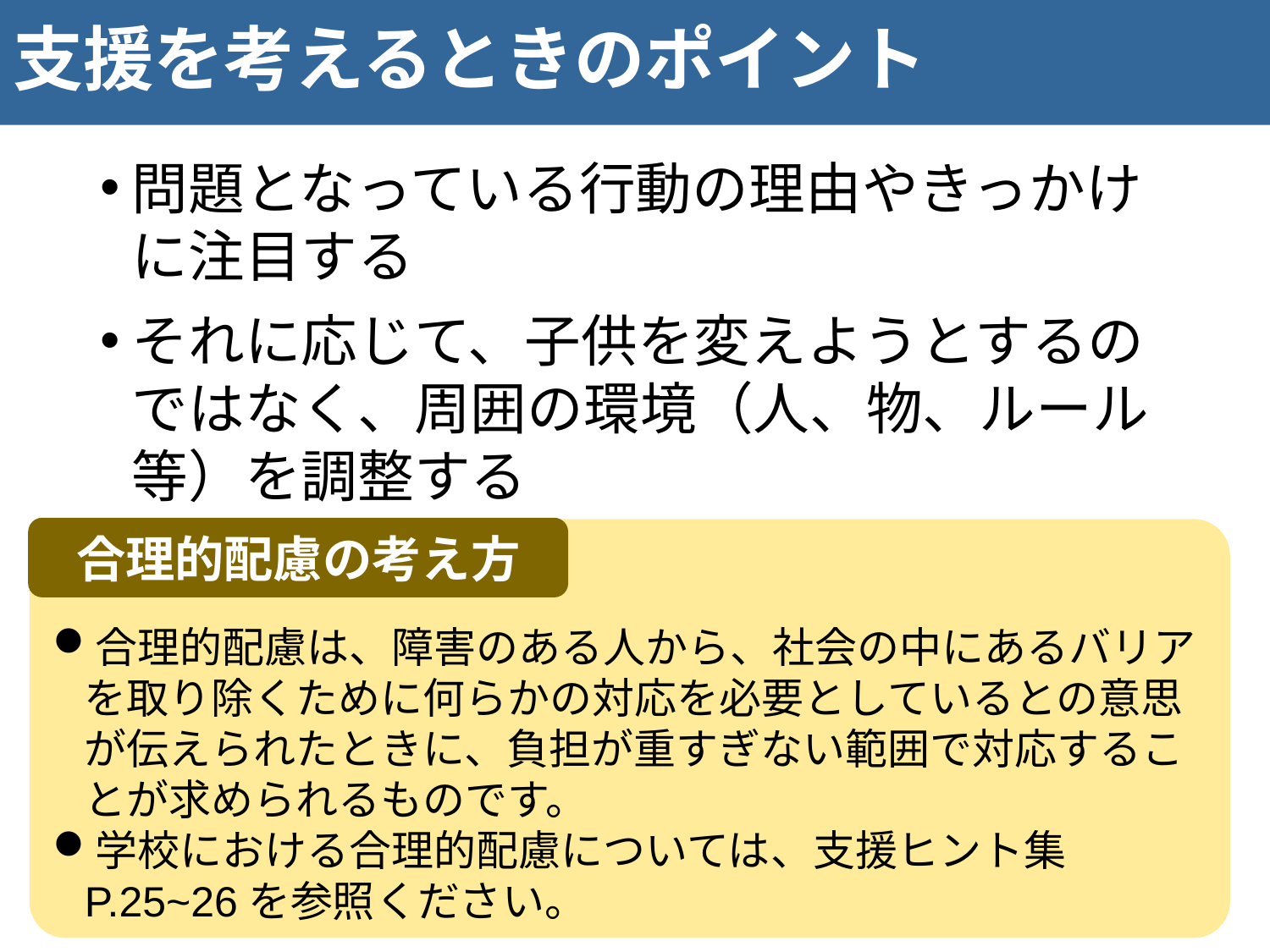

# 支援を考えるときのポイント
問題となっている行動の理由やきっかけに注目する
それに応じて、子供を変えようとするのではなく、周囲の環境（人、物、ルール等）を調整する

合理的配慮の考え方

合理的配慮は、障害のある人から、社会の中にあるバリアを取り除くために何らかの対応を必要としているとの意思が伝えられたときに、負担が重すぎない範囲で対応することが求められるものです。
学校における合理的配慮については、支援ヒント集P.25~26を参照ください。